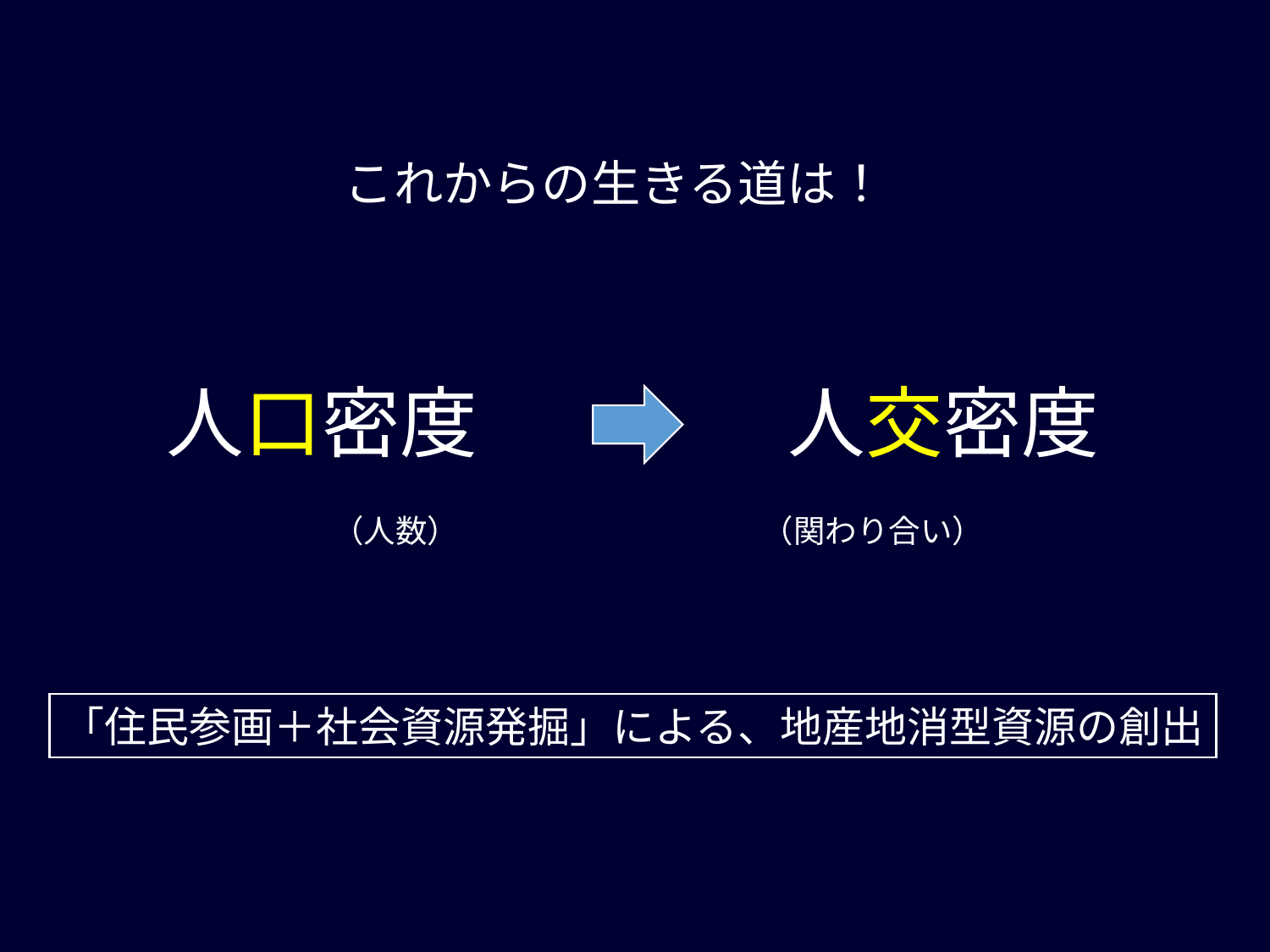

これからの生きる道は！
人口密度　　　　人交密度

（人数）
（関わり合い）
「住民参画＋社会資源発掘」による、地産地消型資源の創出